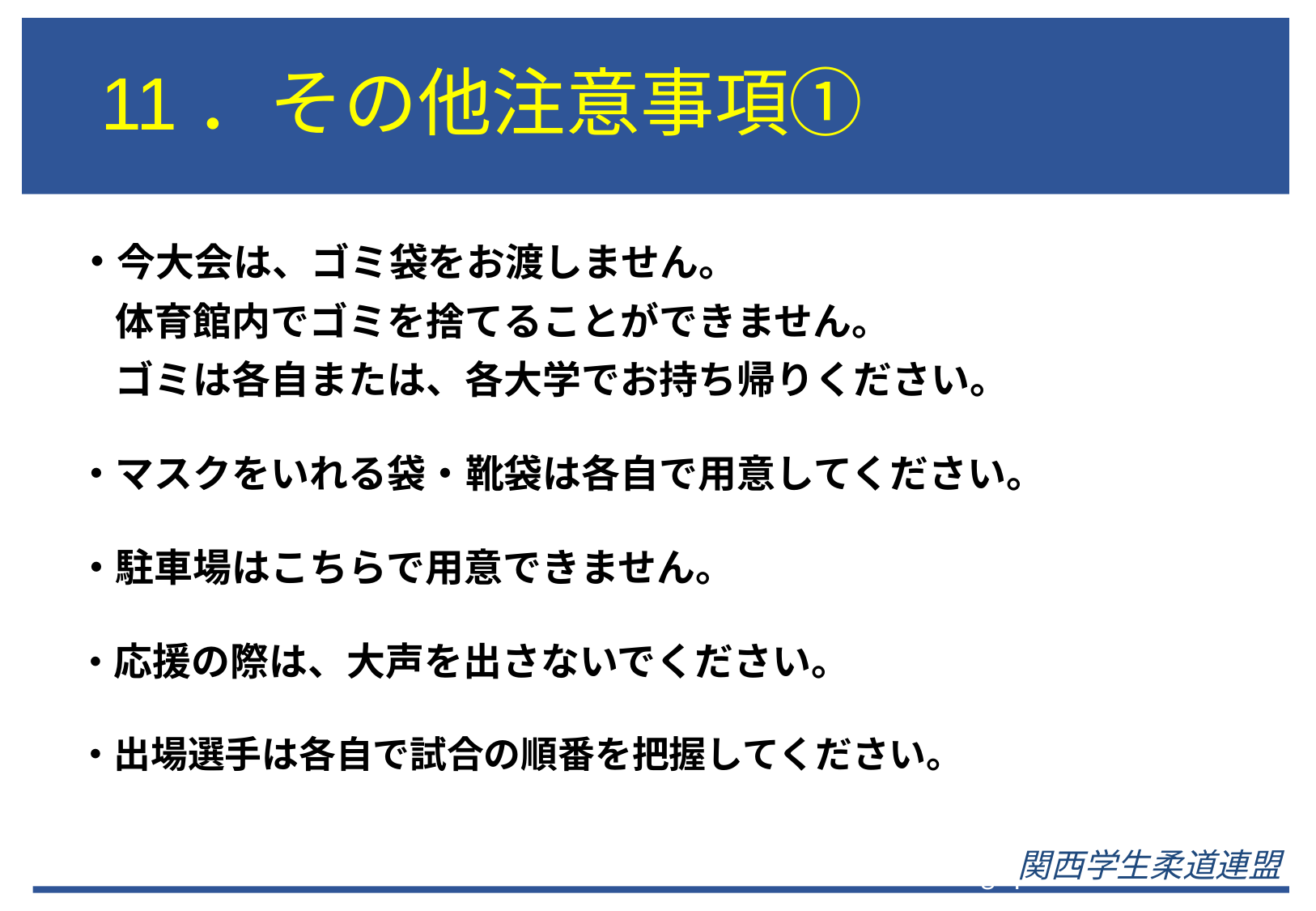

# 11．その他注意事項①

・今大会は、ゴミ袋をお渡しません。
　体育館内でゴミを捨てることができません。
　ゴミは各自または、各大学でお持ち帰りください。

・マスクをいれる袋・靴袋は各自で用意してください。

・駐車場はこちらで用意できません。

・応援の際は、大声を出さないでください。

・出場選手は各自で試合の順番を把握してください。

関西学生柔道連盟